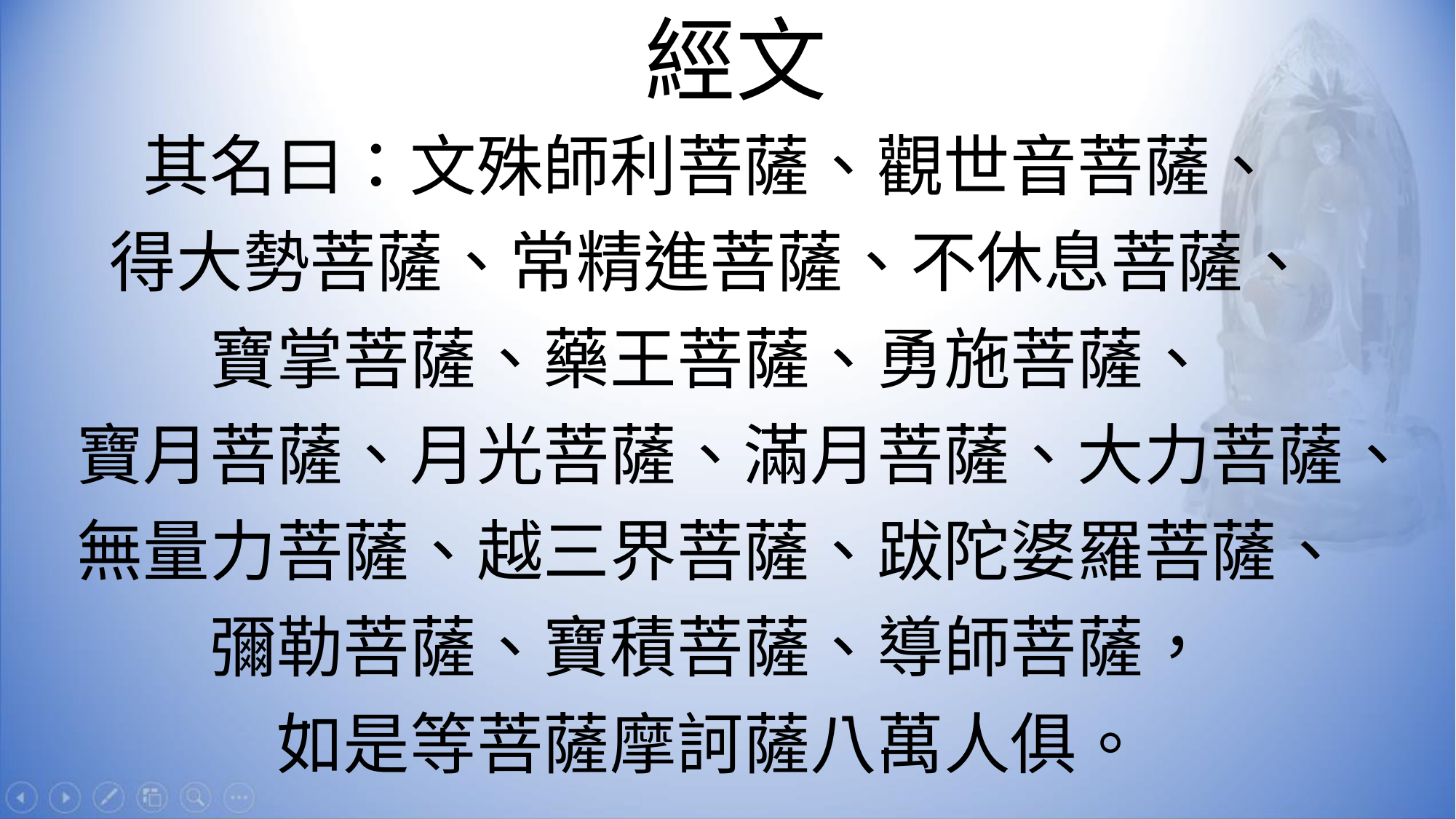

# 經文
其名曰：文殊師利菩薩、觀世音菩薩、
得大勢菩薩、常精進菩薩、不休息菩薩、
寶掌菩薩、藥王菩薩、勇施菩薩、
寶月菩薩、月光菩薩、滿月菩薩、大力菩薩、
無量力菩薩、越三界菩薩、跋陀婆羅菩薩、
彌勒菩薩、寶積菩薩、導師菩薩，
如是等菩薩摩訶薩八萬人俱。